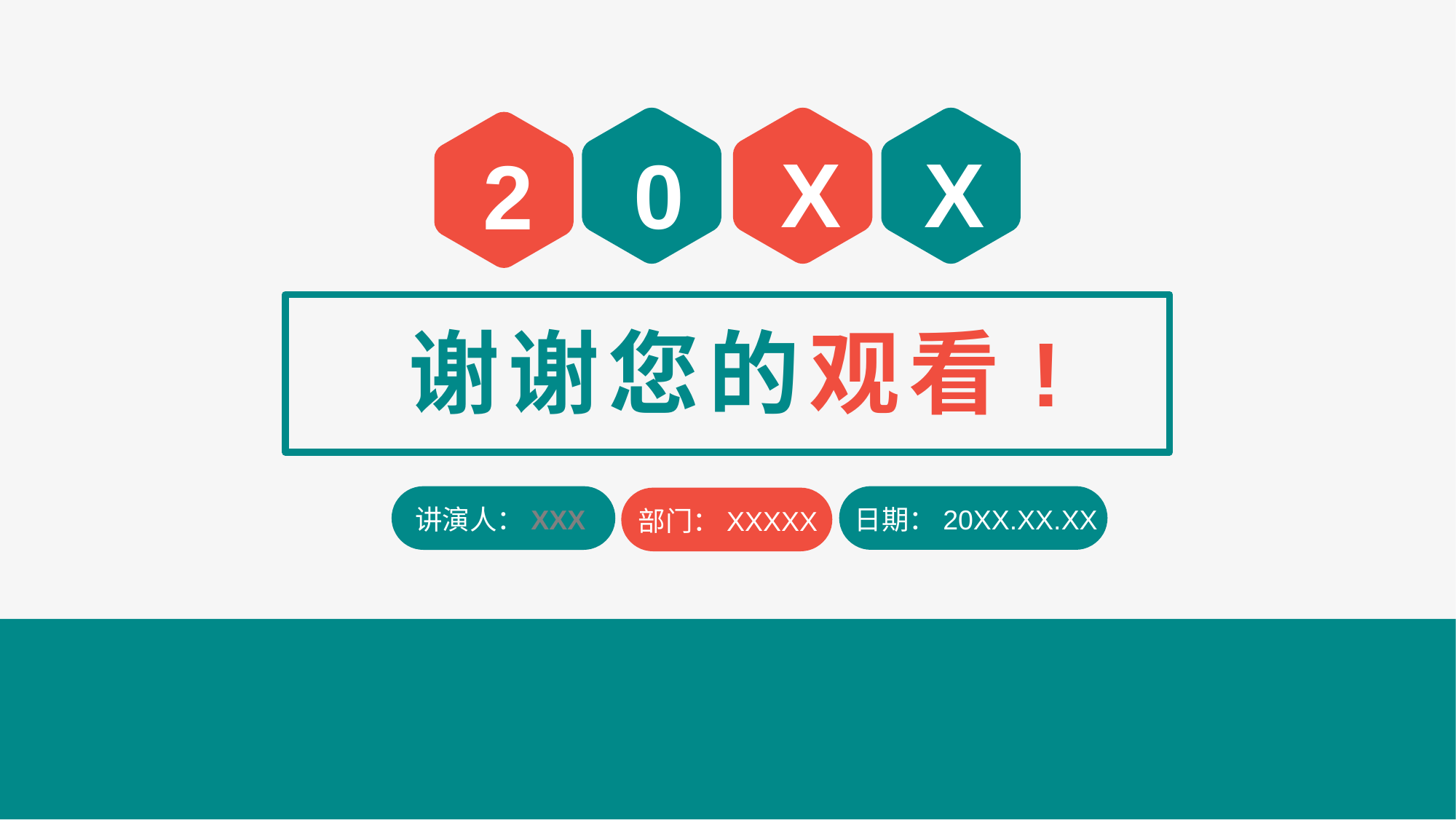

X
X
0
2

谢谢您的观看!

日期：20XX.XX.XX
讲演人：XXX
部门：XXXXX